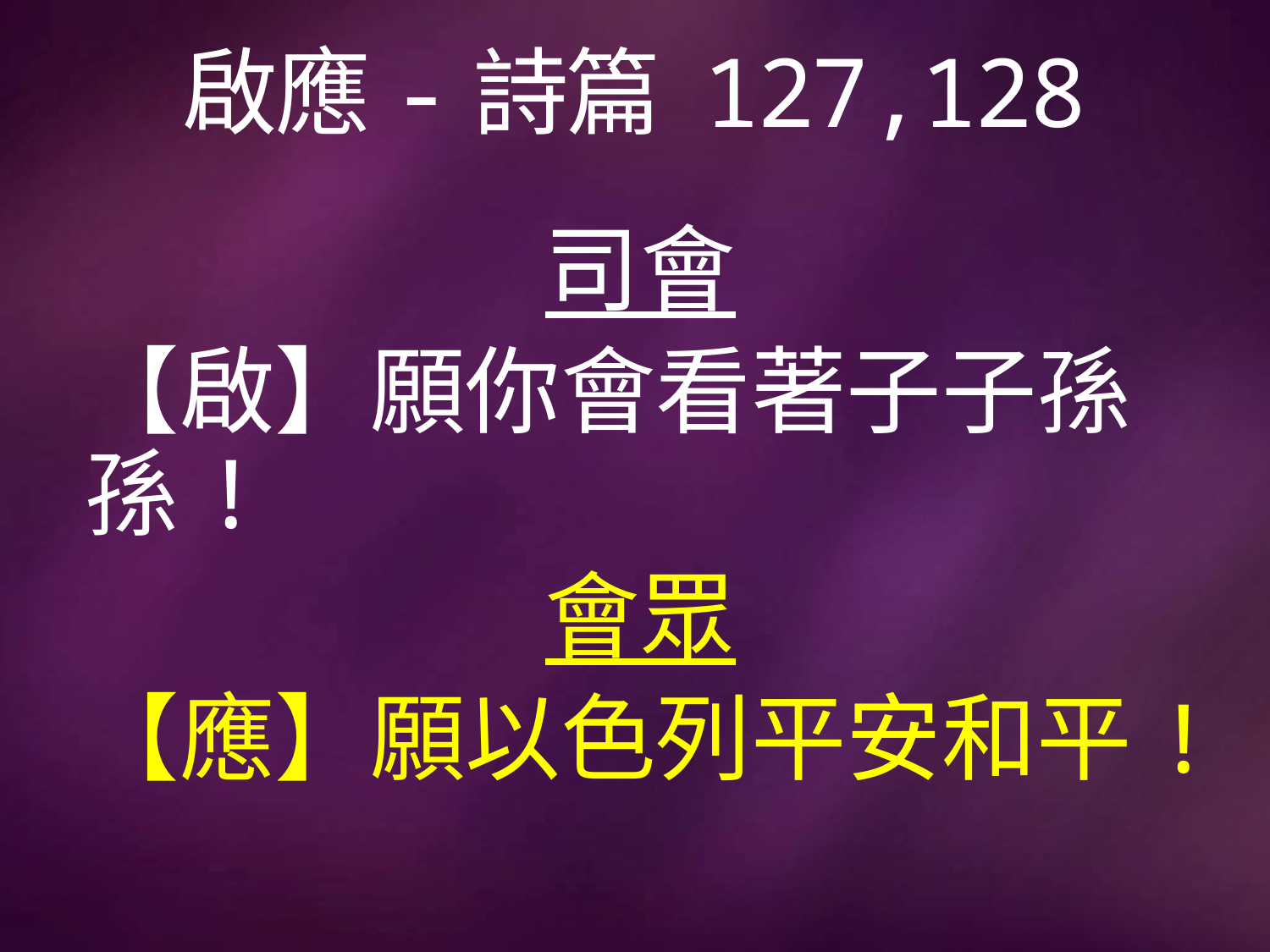

# 啟應-詩篇 127,128
司會
【啟】願你會看著子子孫孫!
會眾
【應】願以色列平安和平!